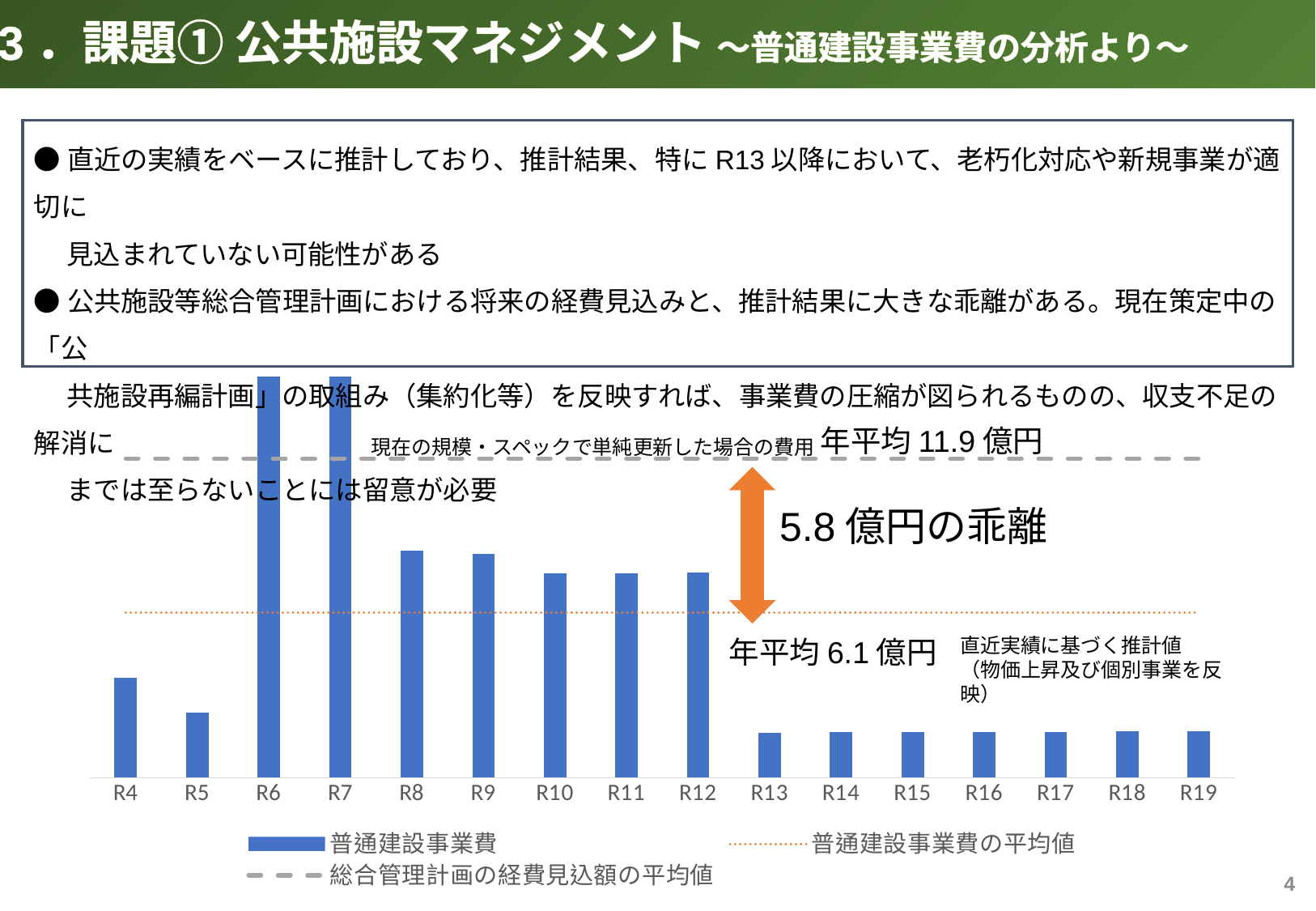

3．課題① 公共施設マネジメント ～普通建設事業費の分析より～

●直近の実績をベースに推計しており、推計結果、特にR13以降において、老朽化対応や新規事業が適切に
　 見込まれていない可能性がある
●公共施設等総合管理計画における将来の経費見込みと、推計結果に大きな乖離がある。現在策定中の「公
　 共施設再編計画」の取組み（集約化等）を反映すれば、事業費の圧縮が図られるものの、収支不足の解消に
　 までは至らないことには留意が必要

### Chart

| Category | 普通建設事業費 | 普通建設事業費の平均値 | 総合管理計画の経費見込額の平均値 |
|---|---|---|---|
| R4 | 372.0 | 618.1333333333333 | 1194.0 |
| R5 | 244.0 | 618.1333333333333 | 1194.0 |
| R6 | 1922.0 | 618.1333333333333 | 1194.0 |
| R7 | 1924.0 | 618.1333333333333 | 1194.0 |
| R8 | 850.0 | 618.1333333333333 | 1194.0 |
| R9 | 837.0 | 618.1333333333333 | 1194.0 |
| R10 | 764.0 | 618.1333333333333 | 1194.0 |
| R11 | 765.0 | 618.1333333333333 | 1194.0 |
| R12 | 767.0 | 618.1333333333333 | 1194.0 |
| R13 | 168.0 | 618.1333333333333 | 1194.0 |
| R14 | 169.0 | 618.1333333333333 | 1194.0 |
| R15 | 170.0 | 618.1333333333333 | 1194.0 |
| R16 | 171.0 | 618.1333333333333 | 1194.0 |
| R17 | 172.0 | 618.1333333333333 | 1194.0 |
| R18 | 174.0 | 618.1333333333333 | 1194.0 |
| R19 | 175.0 | 618.1333333333333 | 1194.0 |
年平均11.9億円
現在の規模・スペックで単純更新した場合の費用

5.8億円の乖離
年平均6.1億円
直近実績に基づく推計値
（物価上昇及び個別事業を反映）
4